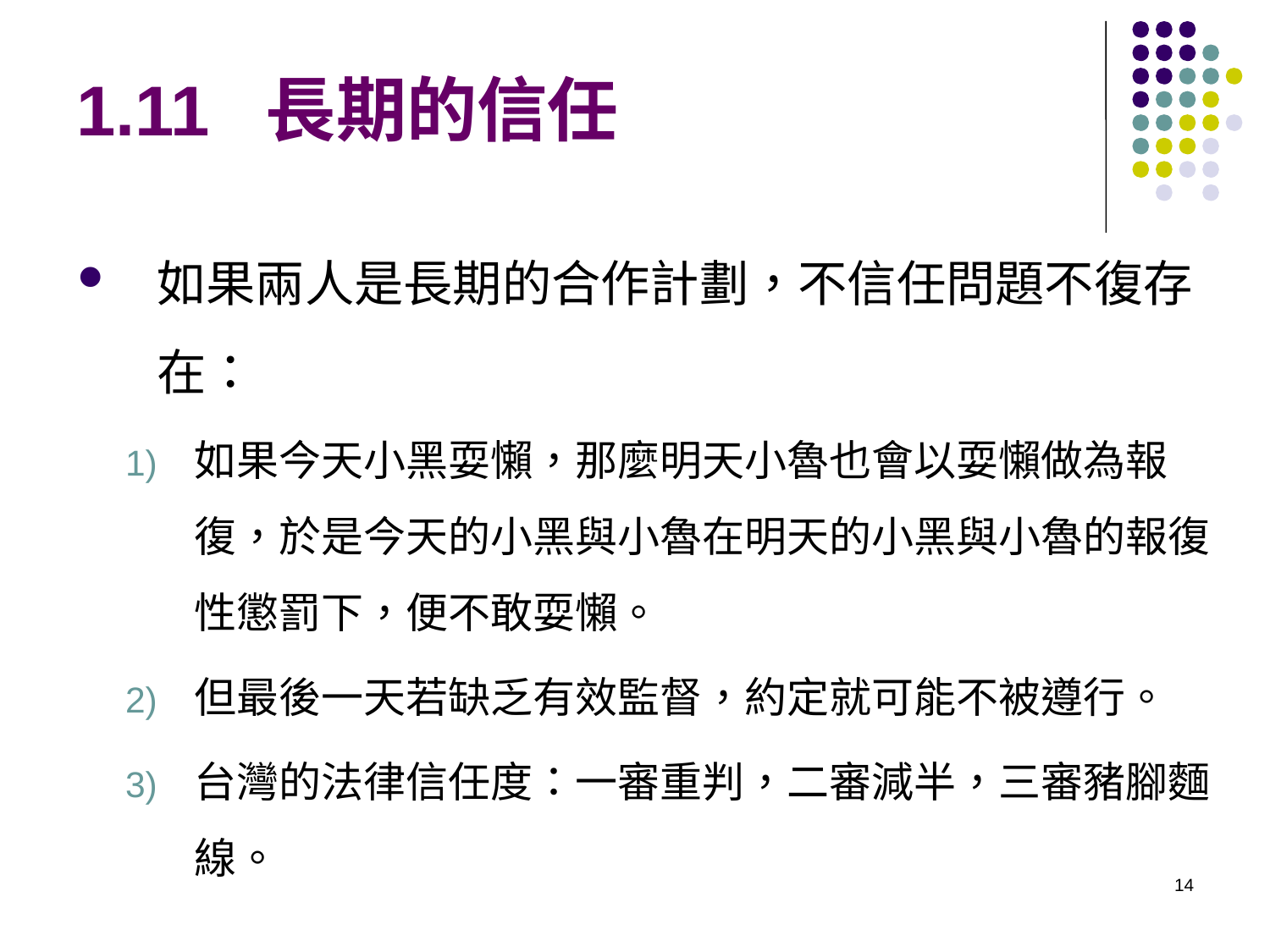

# 1.11  長期的信任
如果兩人是長期的合作計劃，不信任問題不復存在：
如果今天小黑耍懶，那麼明天小魯也會以耍懶做為報復，於是今天的小黑與小魯在明天的小黑與小魯的報復性懲罰下，便不敢耍懶。
但最後一天若缺乏有效監督，約定就可能不被遵行。
台灣的法律信任度：一審重判，二審減半，三審豬腳麵線。
14